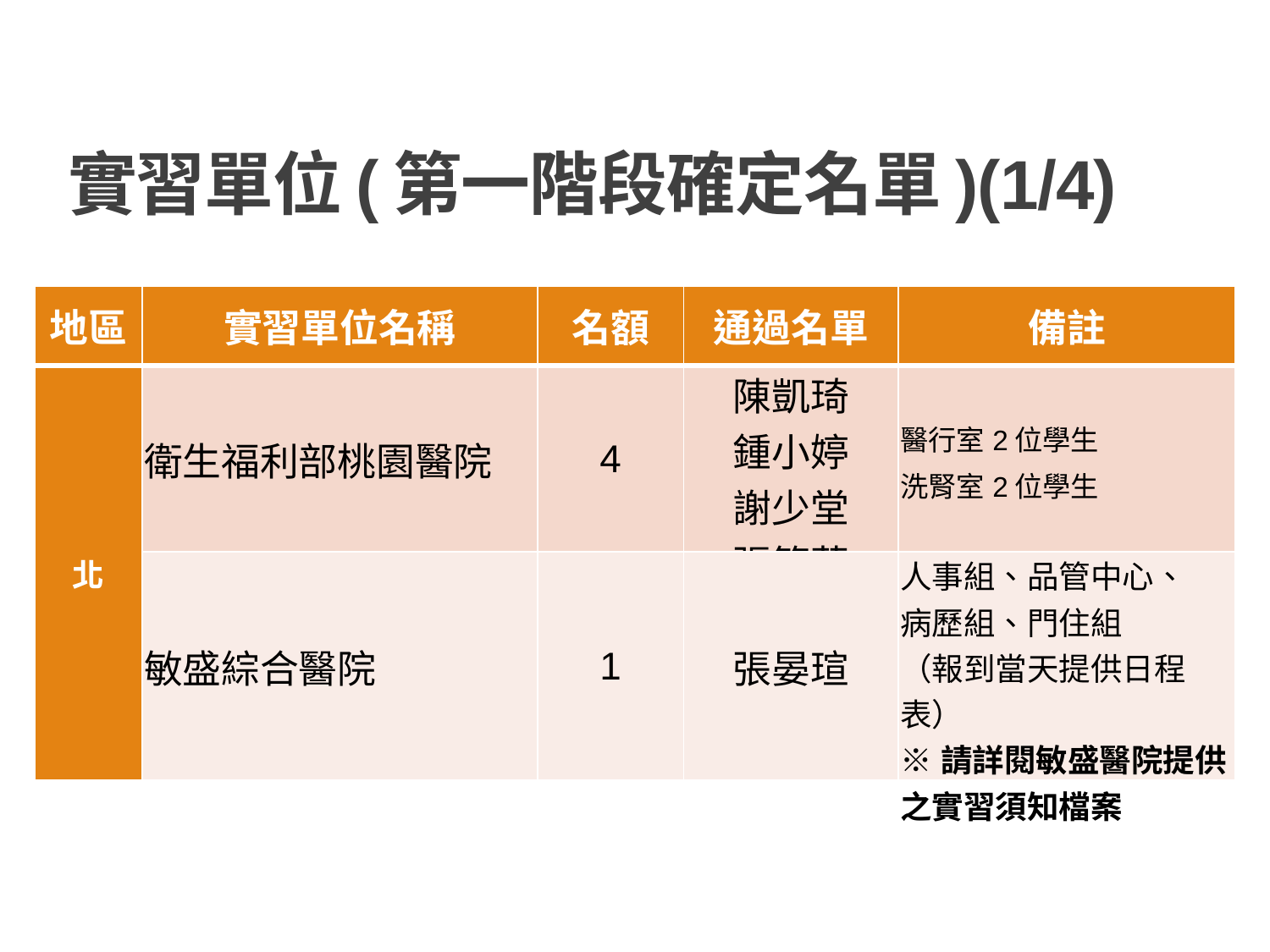

# 實習單位(第一階段確定名單)(1/4)

| 地區 | 實習單位名稱 | 名額 | 通過名單 | 備註 |
| --- | --- | --- | --- | --- |
| 北 | 衛生福利部桃園醫院 | 4 | 陳凱琦 鍾小婷 謝少堂 張筱葳 | 醫行室2位學生 洗腎室2位學生 |
|  | 敏盛綜合醫院 | 1 | 張晏瑄 | 人事組、品管中心、 病歷組、門住組 （報到當天提供日程表） ※請詳閱敏盛醫院提供之實習須知檔案 |
2